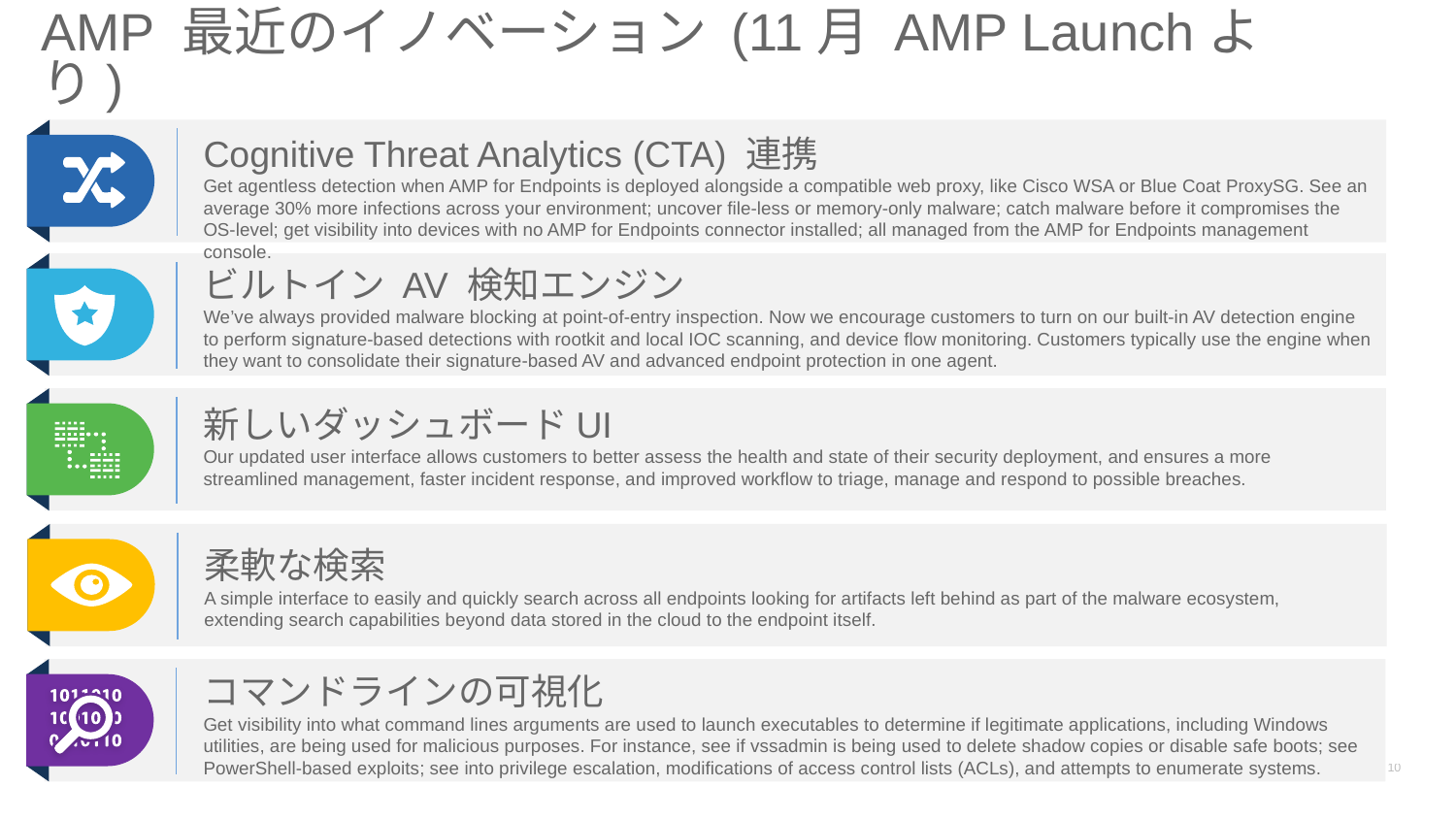

# AMP 最近のイノベーション (11月 AMP Launchより)

Cognitive Threat Analytics (CTA) 連携
Get agentless detection when AMP for Endpoints is deployed alongside a compatible web proxy, like Cisco WSA or Blue Coat ProxySG. See an average 30% more infections across your environment; uncover file-less or memory-only malware; catch malware before it compromises the OS-level; get visibility into devices with no AMP for Endpoints connector installed; all managed from the AMP for Endpoints management console.

ビルトイン AV 検知エンジン
We’ve always provided malware blocking at point-of-entry inspection. Now we encourage customers to turn on our built-in AV detection engine to perform signature-based detections with rootkit and local IOC scanning, and device flow monitoring. Customers typically use the engine when they want to consolidate their signature-based AV and advanced endpoint protection in one agent.

新しいダッシュボードUI
Our updated user interface allows customers to better assess the health and state of their security deployment, and ensures a more streamlined management, faster incident response, and improved workflow to triage, manage and respond to possible breaches.

柔軟な検索
A simple interface to easily and quickly search across all endpoints looking for artifacts left behind as part of the malware ecosystem, extending search capabilities beyond data stored in the cloud to the endpoint itself.

コマンドラインの可視化
Get visibility into what command lines arguments are used to launch executables to determine if legitimate applications, including Windows utilities, are being used for malicious purposes. For instance, see if vssadmin is being used to delete shadow copies or disable safe boots; see PowerShell-based exploits; see into privilege escalation, modifications of access control lists (ACLs), and attempts to enumerate systems.